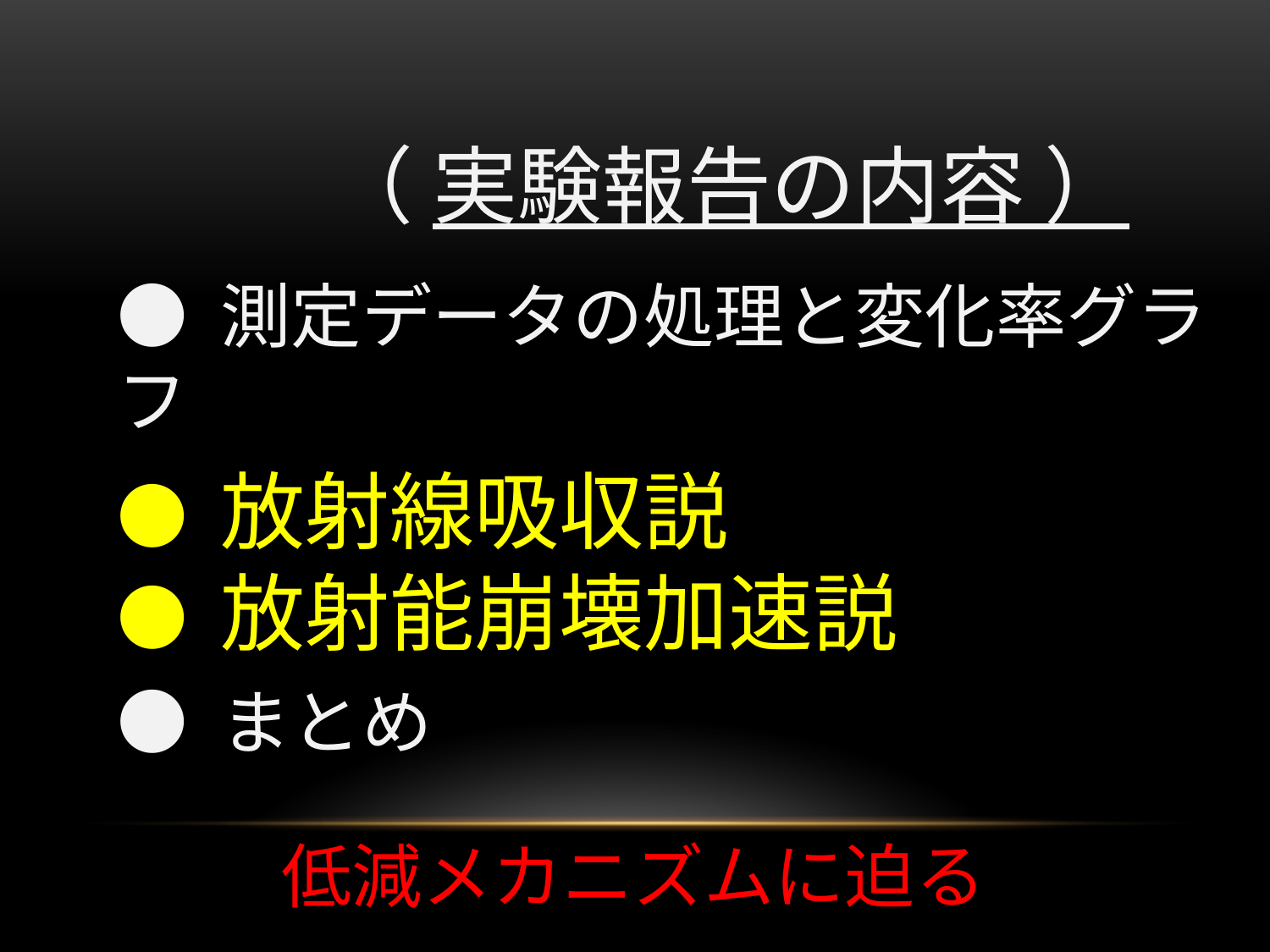

（ 実験報告の内容 ）

● 測定データの処理と変化率グラフ

● 放射線吸収説
● 放射能崩壊加速説

● まとめ
低減メカニズムに迫る